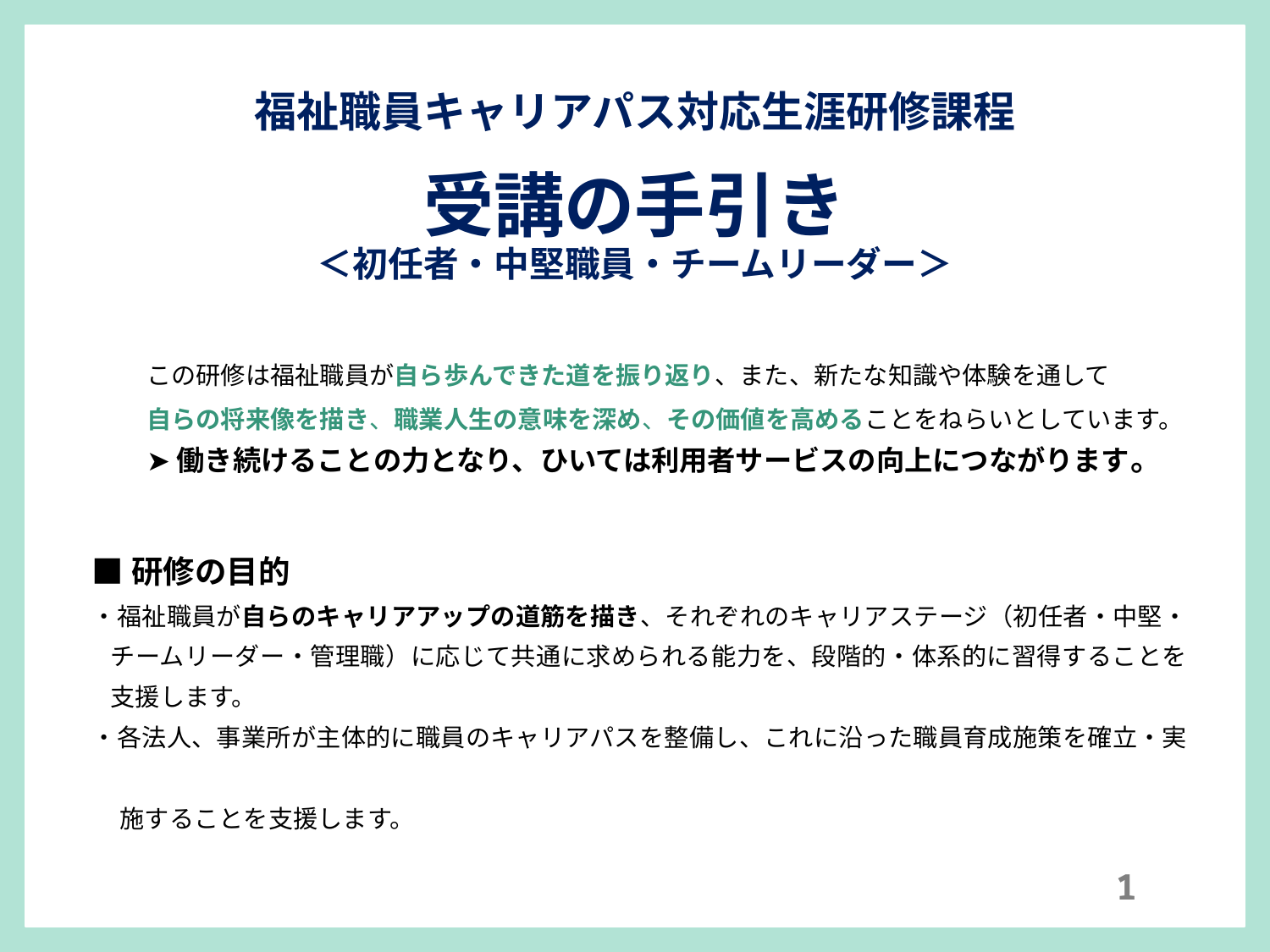

福祉職員キャリアパス対応生涯研修課程
受講の手引き
＜初任者・中堅職員・チームリーダー＞
この研修は福祉職員が自ら歩んできた道を振り返り、また、新たな知識や体験を通して
自らの将来像を描き、職業人生の意味を深め、その価値を高めることをねらいとしています。
➤働き続けることの力となり、ひいては利用者サービスの向上につながります。
■研修の目的
・福祉職員が自らのキャリアアップの道筋を描き、それぞれのキャリアステージ（初任者・中堅・チームリーダー・管理職）に応じて共通に求められる能力を、段階的・体系的に習得することを支援します。
・各法人、事業所が主体的に職員のキャリアパスを整備し、これに沿った職員育成施策を確立・実
    施することを支援します。

1